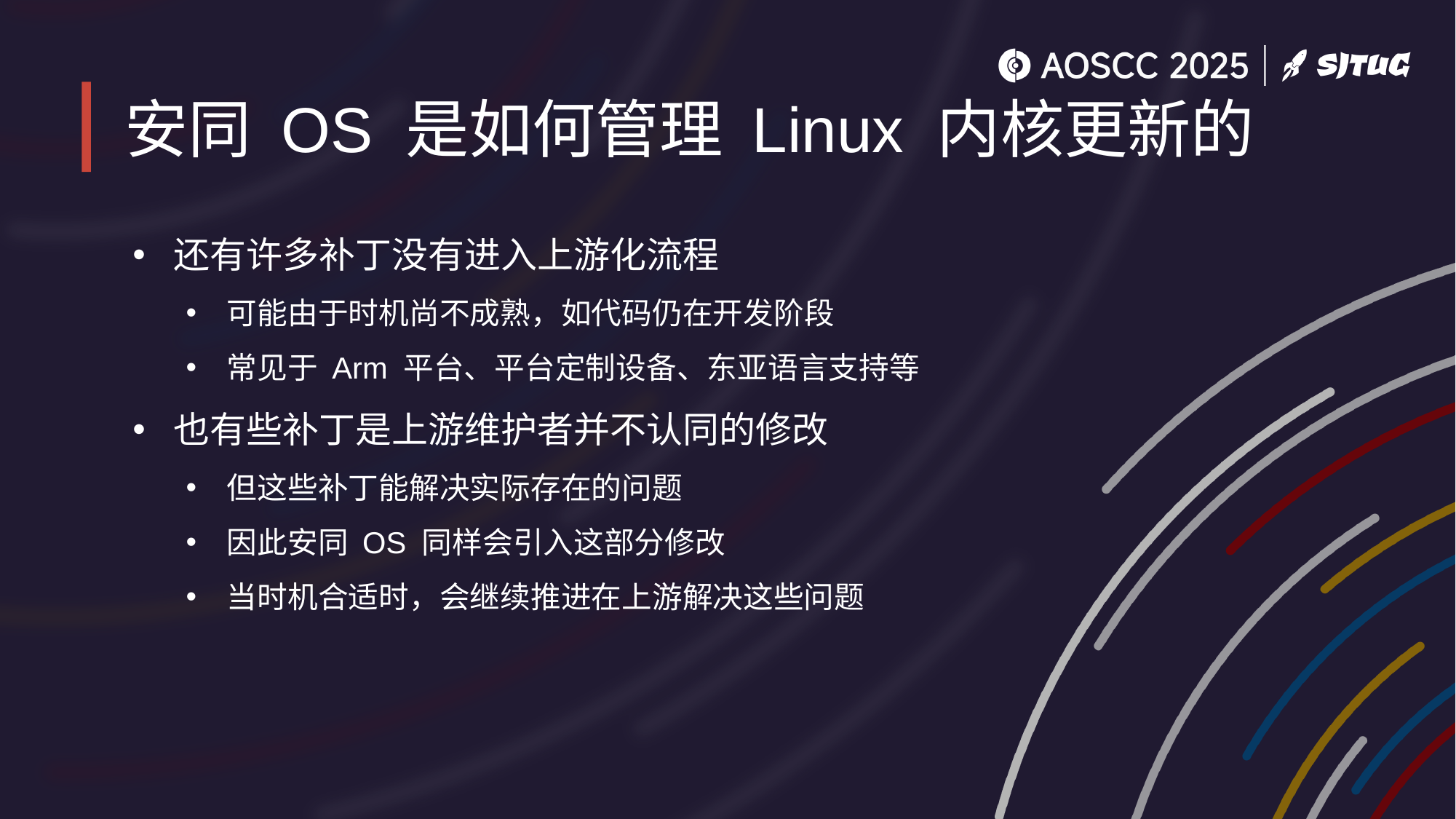

# 安同 OS 是如何管理 Linux 内核更新的
还有许多补丁没有进入上游化流程
可能由于时机尚不成熟，如代码仍在开发阶段
常见于 Arm 平台、平台定制设备、东亚语言支持等
也有些补丁是上游维护者并不认同的修改
但这些补丁能解决实际存在的问题
因此安同 OS 同样会引入这部分修改
当时机合适时，会继续推进在上游解决这些问题